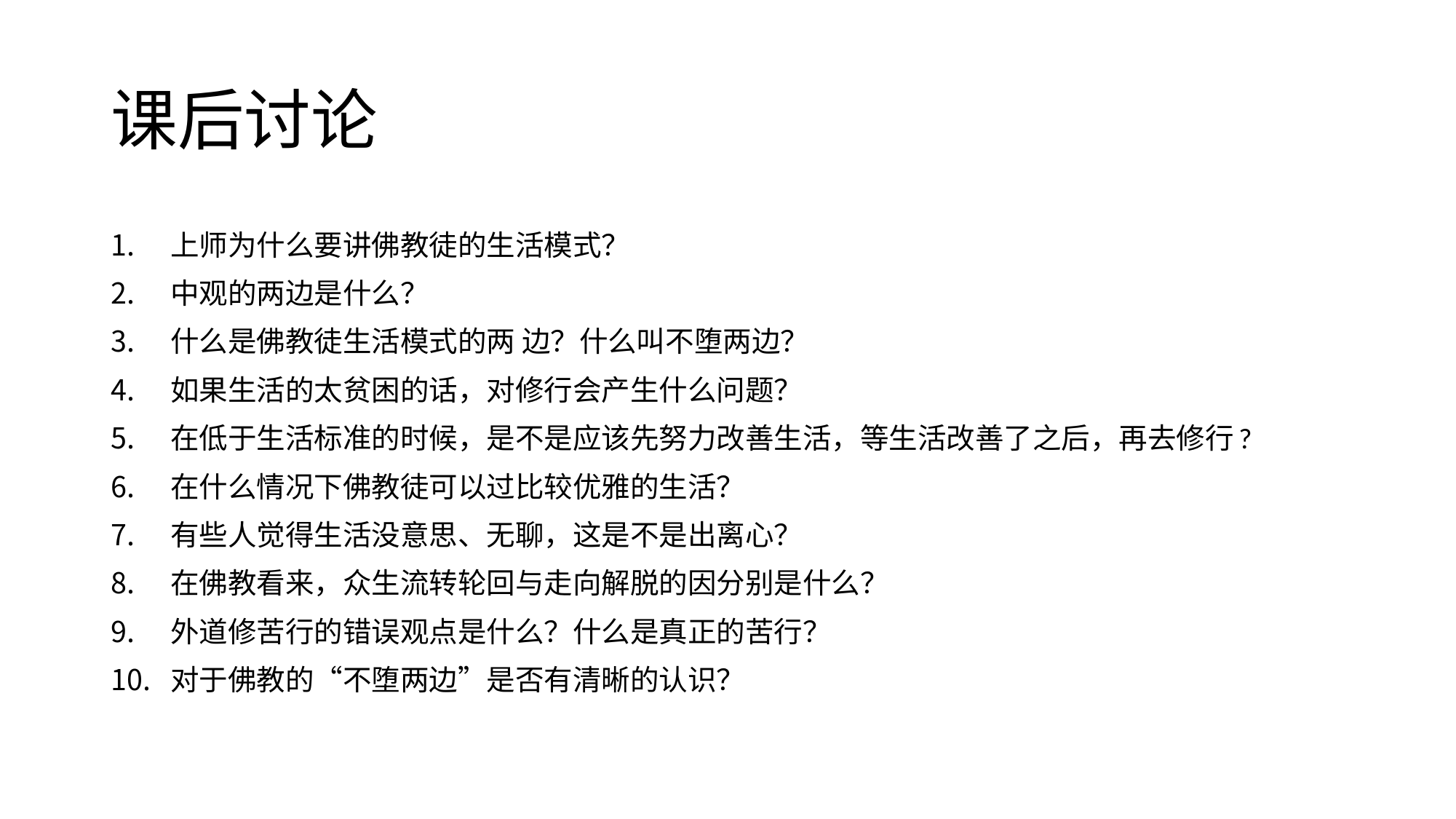

# 课后讨论
上师为什么要讲佛教徒的生活模式？
中观的两边是什么？
什么是佛教徒生活模式的两 边？什么叫不堕两边？
如果生活的太贫困的话，对修行会产生什么问题？
在低于生活标准的时候，是不是应该先努力改善生活，等生活改善了之后，再去修行?
在什么情况下佛教徒可以过比较优雅的生活？
有些人觉得生活没意思、无聊，这是不是出离心？
在佛教看来，众生流转轮回与走向解脱的因分别是什么？
外道修苦行的错误观点是什么？什么是真正的苦行？
对于佛教的“不堕两边”是否有清晰的认识？